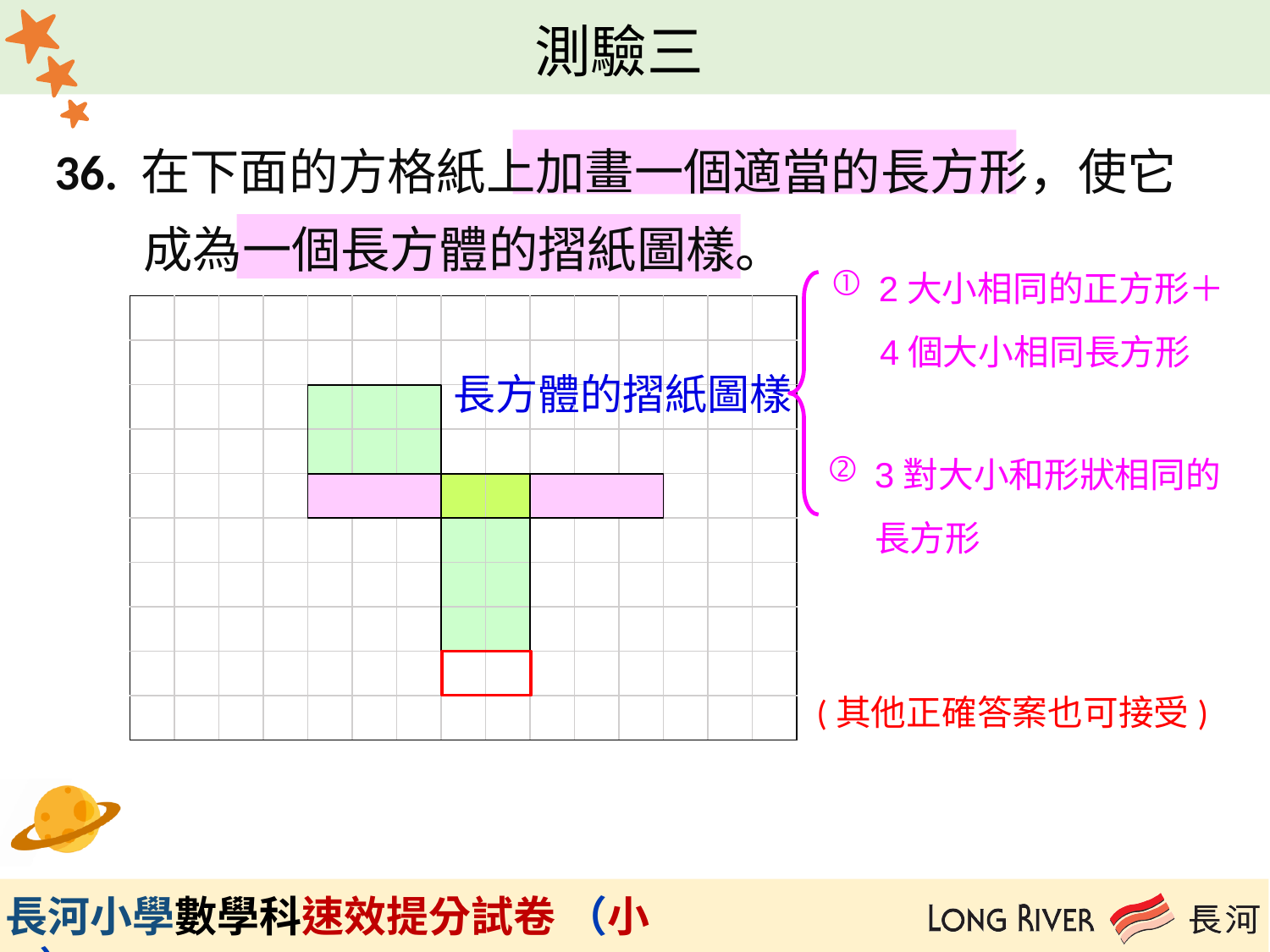

36. 在下面的方格紙上加畫一個適當的長方形，使它
       成為一個長方體的摺紙圖樣。

2大小相同的正方形＋
     4個大小相同長方形

|  |  |  |  |  |  |  |  |  |  |  |  |  |  |  |
| --- | --- | --- | --- | --- | --- | --- | --- | --- | --- | --- | --- | --- | --- | --- |
|  |  |  |  |  |  |  |  |  |  |  |  |  |  |  |
|  |  |  |  |  |  |  |  |  |  |  |  |  |  |  |
|  |  |  |  |  |  |  |  |  |  |  |  |  |  |  |
|  |  |  |  |  |  |  |  |  |  |  |  |  |  |  |
|  |  |  |  |  |  |  |  |  |  |  |  |  |  |  |
|  |  |  |  |  |  |  |  |  |  |  |  |  |  |  |
|  |  |  |  |  |  |  |  |  |  |  |  |  |  |  |
|  |  |  |  |  |  |  |  |  |  |  |  |  |  |  |
|  |  |  |  |  |  |  |  |  |  |  |  |  |  |  |
長方體的摺紙圖樣

3對大小和形狀相同的  長方形

(其他正確答案也可接受)